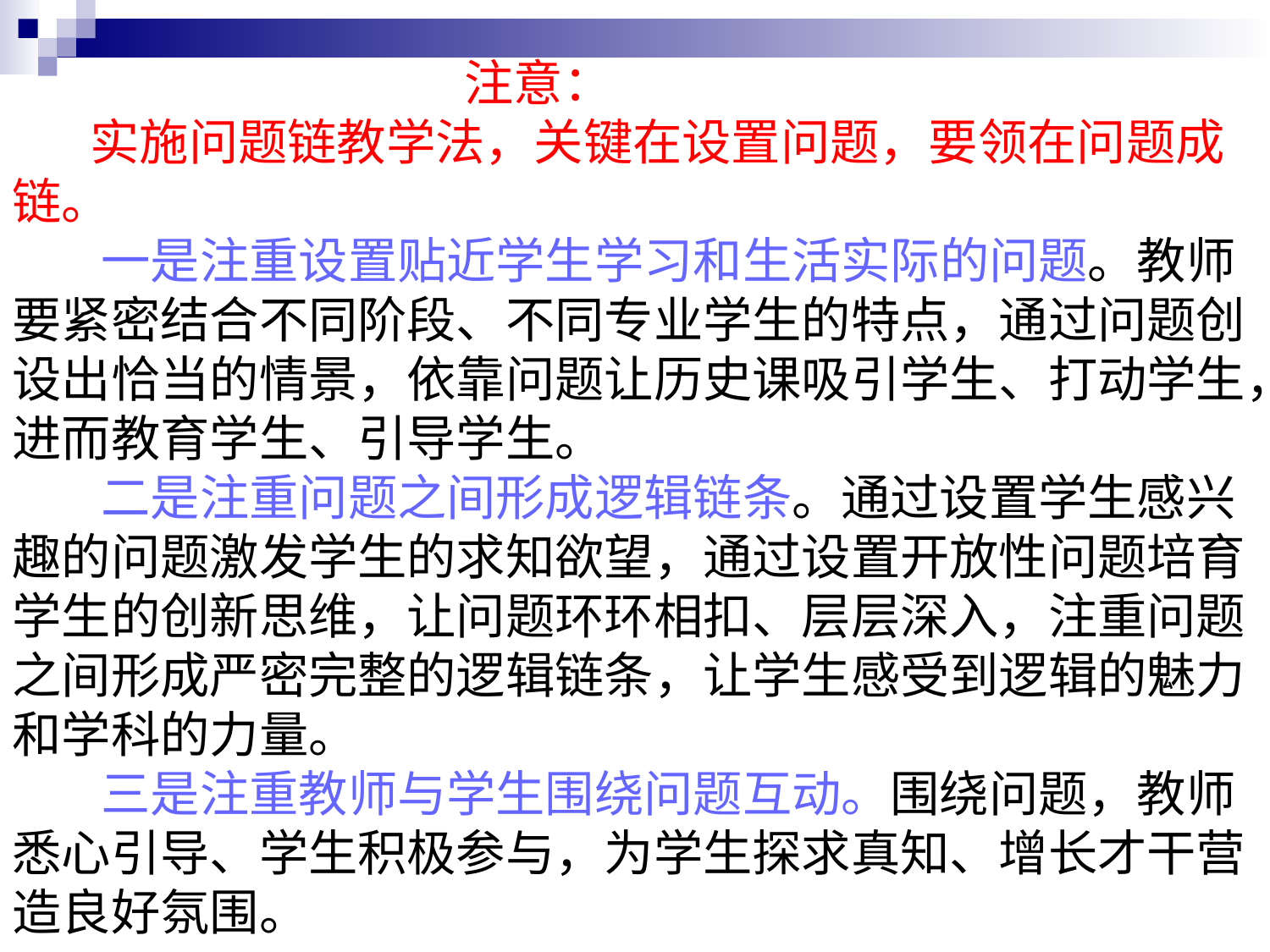

注意：
      实施问题链教学法，关键在设置问题，要领在问题成链。
       一是注重设置贴近学生学习和生活实际的问题。教师要紧密结合不同阶段、不同专业学生的特点，通过问题创设出恰当的情景，依靠问题让历史课吸引学生、打动学生，进而教育学生、引导学生。
       二是注重问题之间形成逻辑链条。通过设置学生感兴趣的问题激发学生的求知欲望，通过设置开放性问题培育学生的创新思维，让问题环环相扣、层层深入，注重问题之间形成严密完整的逻辑链条，让学生感受到逻辑的魅力和学科的力量。
       三是注重教师与学生围绕问题互动。围绕问题，教师悉心引导、学生积极参与，为学生探求真知、增长才干营造良好氛围。